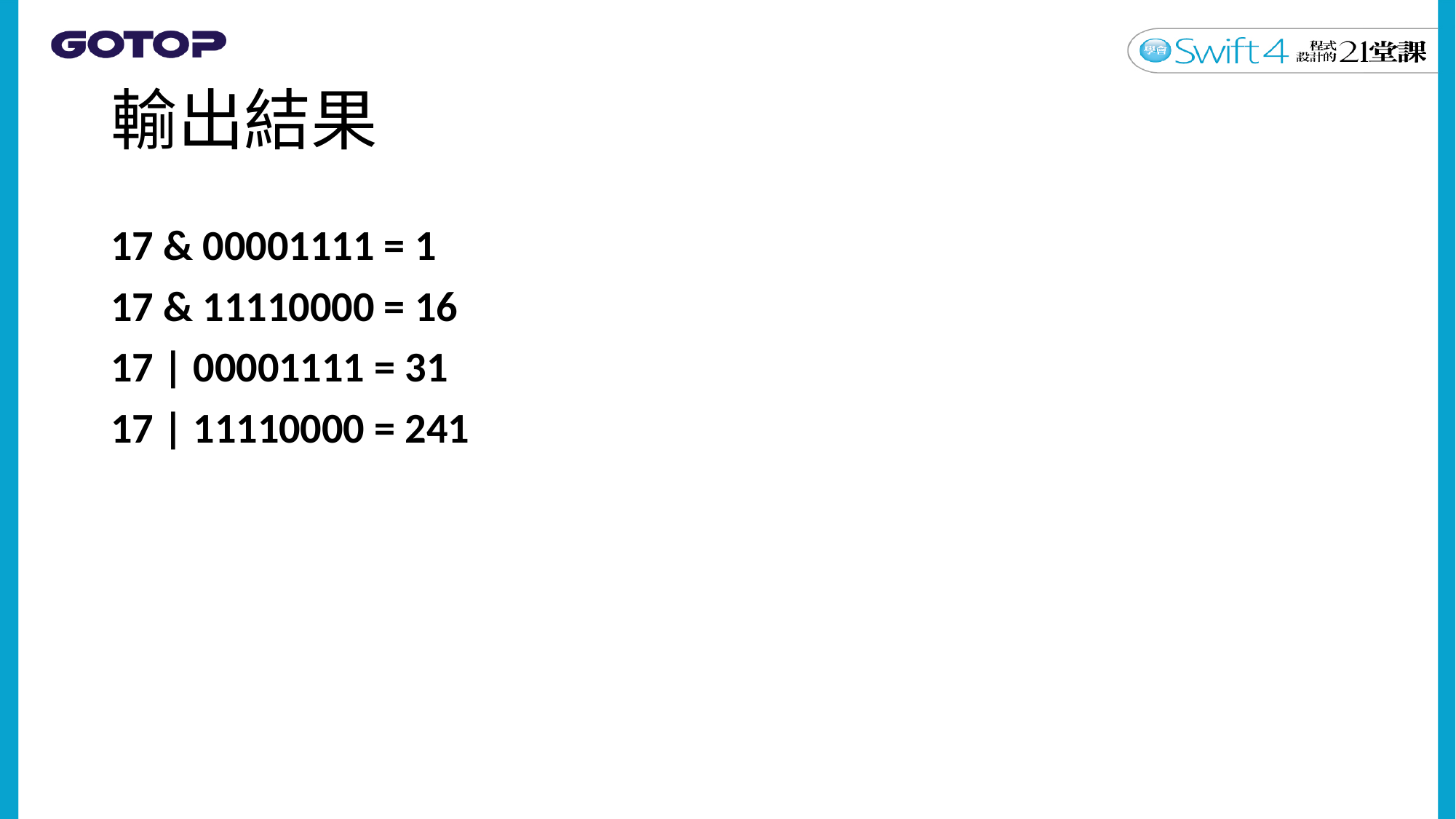

# 輸出結果
17 & 00001111 = 1
17 & 11110000 = 16
17 | 00001111 = 31
17 | 11110000 = 241